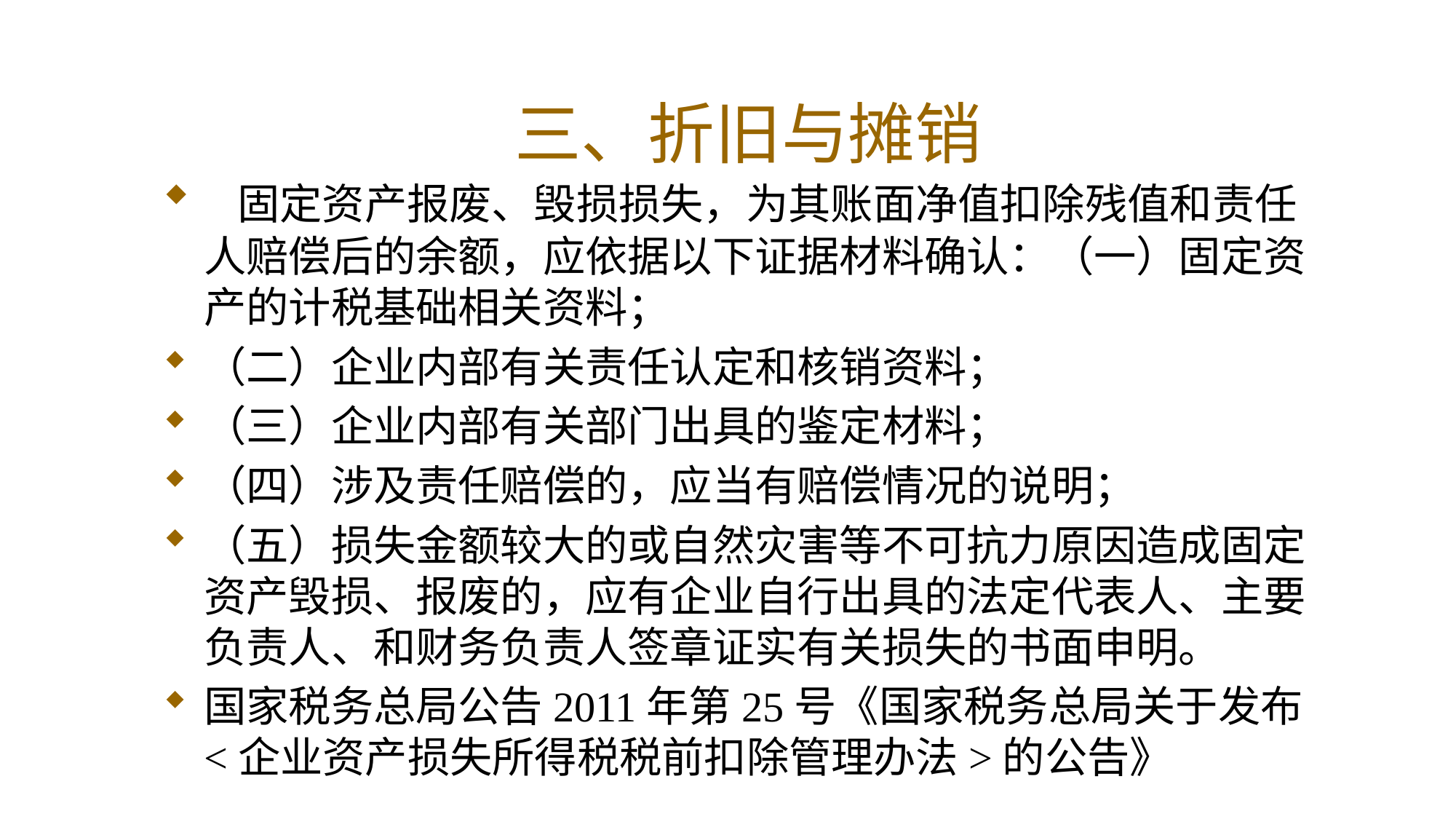

# 三、折旧与摊销
  固定资产报废、毁损损失，为其账面净值扣除残值和责任人赔偿后的余额，应依据以下证据材料确认：（一）固定资产的计税基础相关资料；
（二）企业内部有关责任认定和核销资料；
（三）企业内部有关部门出具的鉴定材料；
（四）涉及责任赔偿的，应当有赔偿情况的说明；
（五）损失金额较大的或自然灾害等不可抗力原因造成固定资产毁损、报废的，应有企业自行出具的法定代表人、主要负责人、和财务负责人签章证实有关损失的书面申明。
国家税务总局公告2011年第25号《国家税务总局关于发布<企业资产损失所得税税前扣除管理办法>的公告》